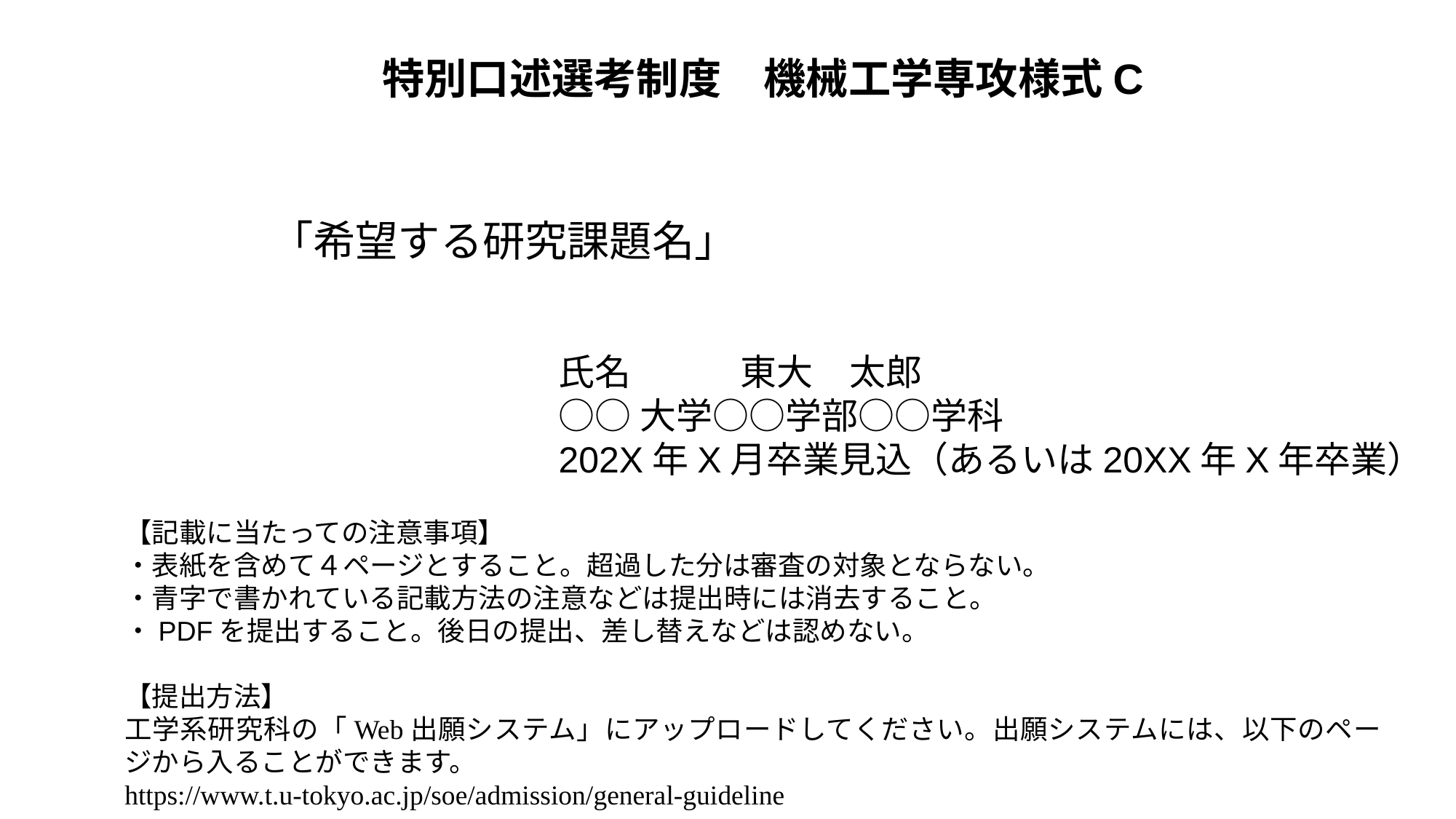

特別口述選考制度　機械工学専攻様式C
「希望する研究課題名」
氏名　　　東大　太郎
○○大学○○学部○○学科
202X年X月卒業見込（あるいは20XX年X年卒業）
【記載に当たっての注意事項】
・表紙を含めて４ページとすること。超過した分は審査の対象とならない。
・青字で書かれている記載方法の注意などは提出時には消去すること。
・PDFを提出すること。後日の提出、差し替えなどは認めない。

【提出方法】
工学系研究科の「Web出願システム」にアップロードしてください。出願システムには、以下のページから入ることができます。
https://www.t.u-tokyo.ac.jp/soe/admission/general-guideline